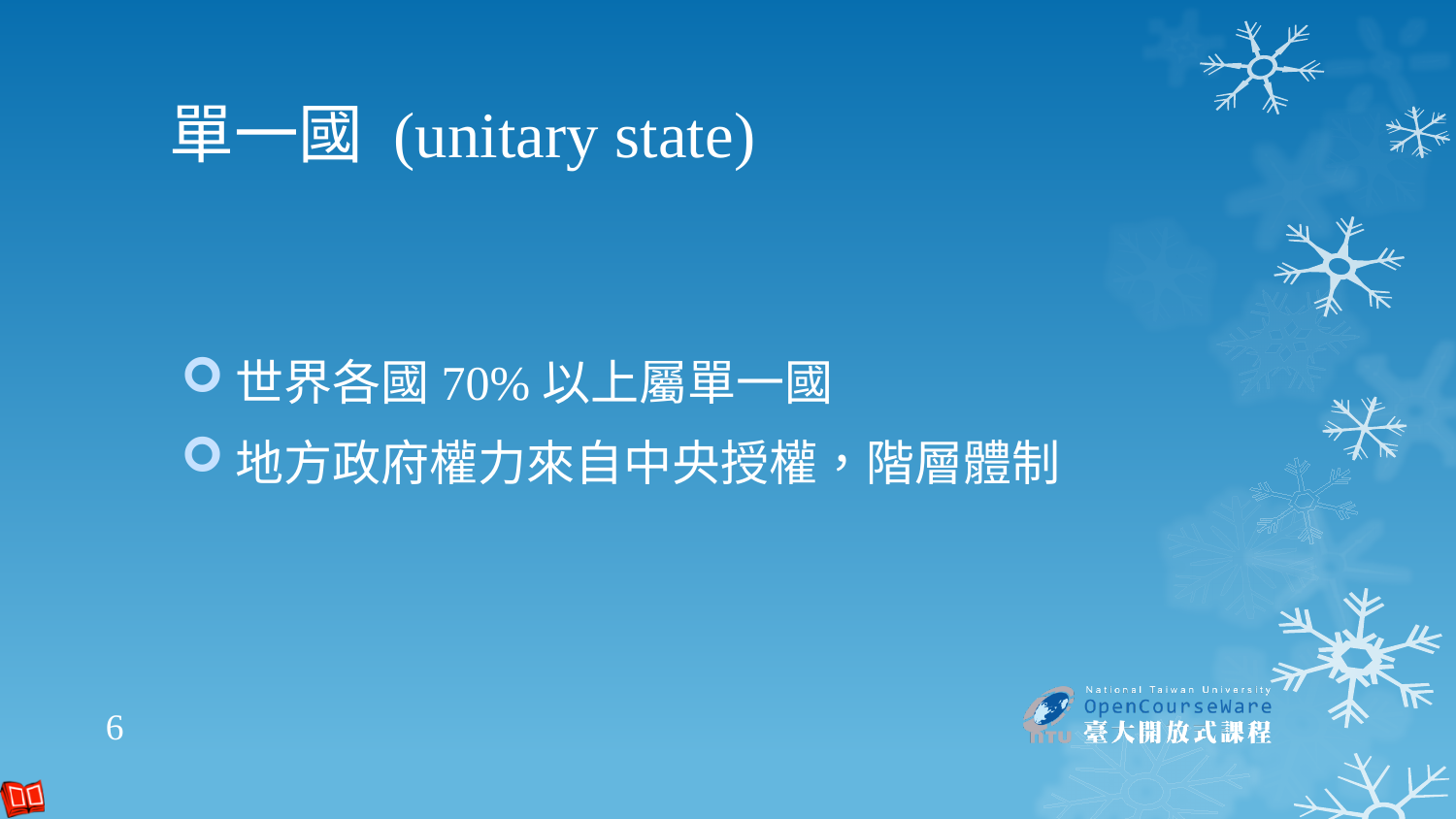

# 單一國 (unitary state)
世界各國70%以上屬單一國
地方政府權力來自中央授權，階層體制
6